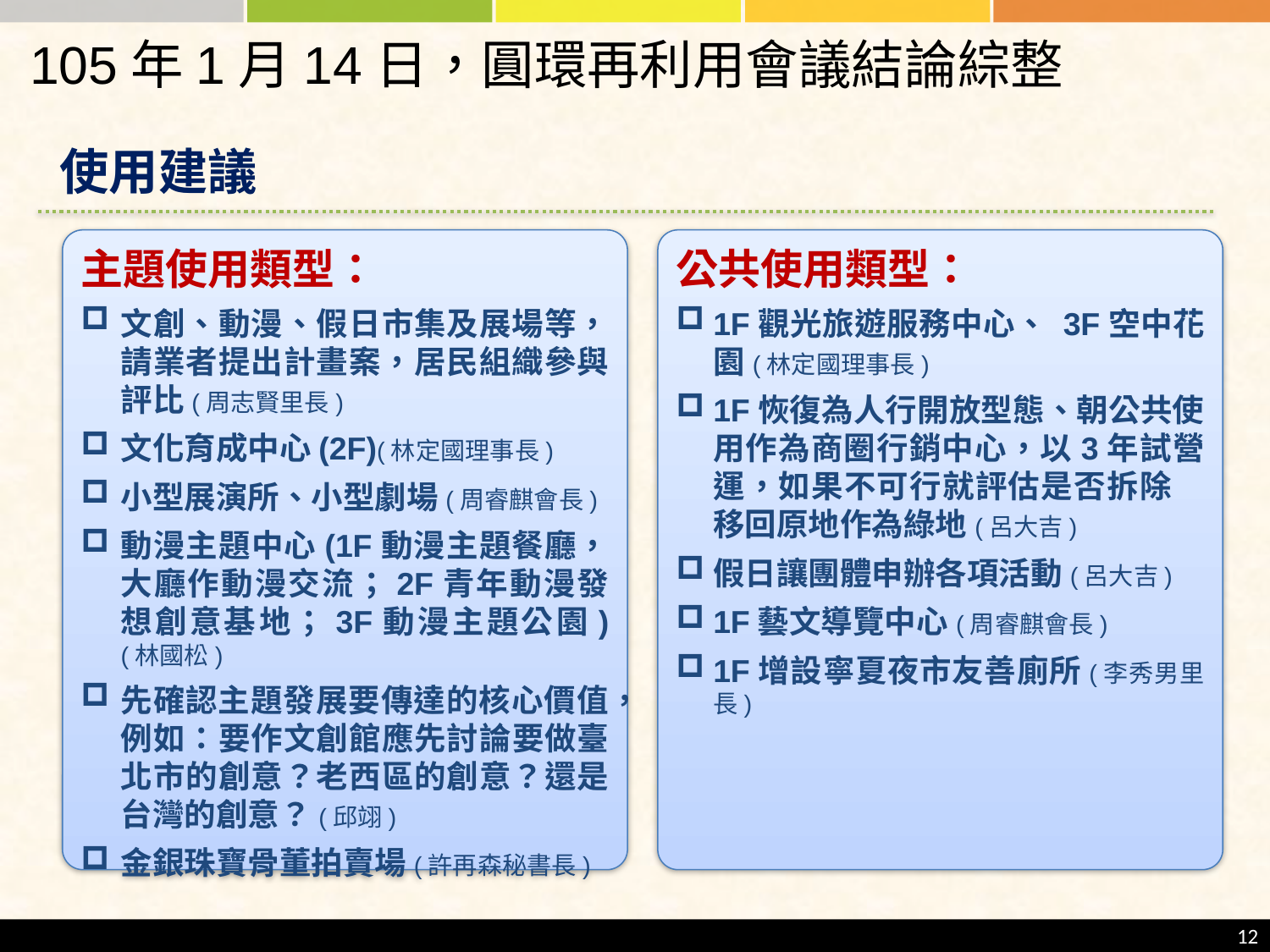

# 105年1月14日，圓環再利用會議結論綜整
使用建議

主題使用類型：
文創、動漫、假日市集及展場等，請業者提出計畫案，居民組織參與評比(周志賢里長)
文化育成中心(2F)(林定國理事長)
小型展演所、小型劇場(周睿麒會長)
動漫主題中心(1F動漫主題餐廳，大廳作動漫交流；2F青年動漫發想創意基地；3F動漫主題公園)(林國松)
先確認主題發展要傳達的核心價值，例如：要作文創館應先討論要做臺北市的創意？老西區的創意？還是台灣的創意？(邱翊)
金銀珠寶骨董拍賣場(許再森秘書長)
公共使用類型：
1F觀光旅遊服務中心、 3F空中花園(林定國理事長)
1F恢復為人行開放型態、朝公共使用作為商圈行銷中心，以3年試營運，如果不可行就評估是否拆除     移回原地作為綠地(呂大吉)
假日讓團體申辦各項活動(呂大吉)
1F藝文導覽中心(周睿麒會長)
1F增設寧夏夜市友善廁所(李秀男里長)
12